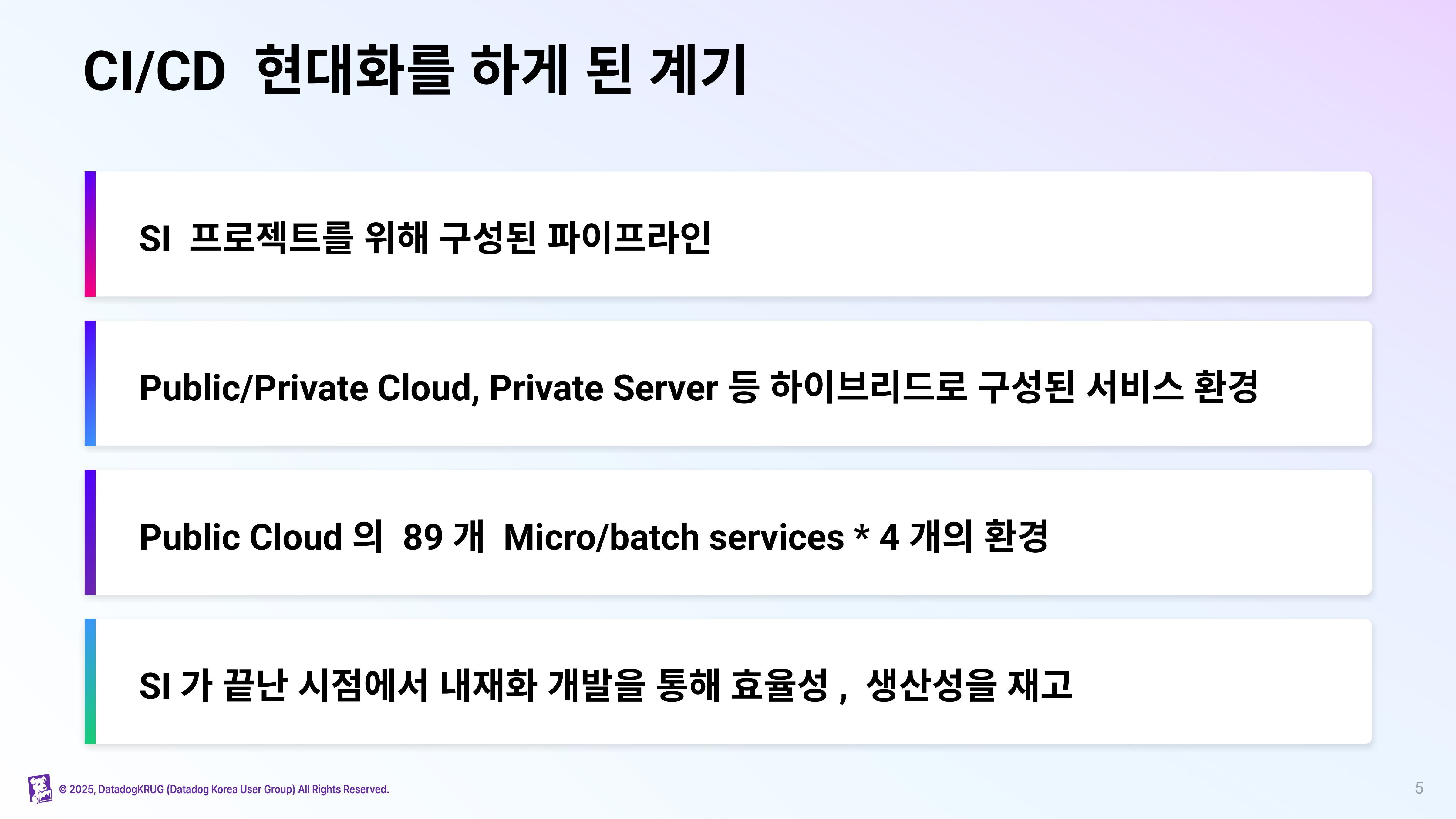

# CI/CD 현대화를 하게 된 계기

SI 프로젝트를 위해 구성된 파이프라인

Public/Private Cloud, Private Server등 하이브리드로 구성된 서비스 환경

Public Cloud의 89개 Micro/batch services * 4개의 환경

SI가 끝난 시점에서 내재화 개발을 통해 효율성, 생산성을 재고

5